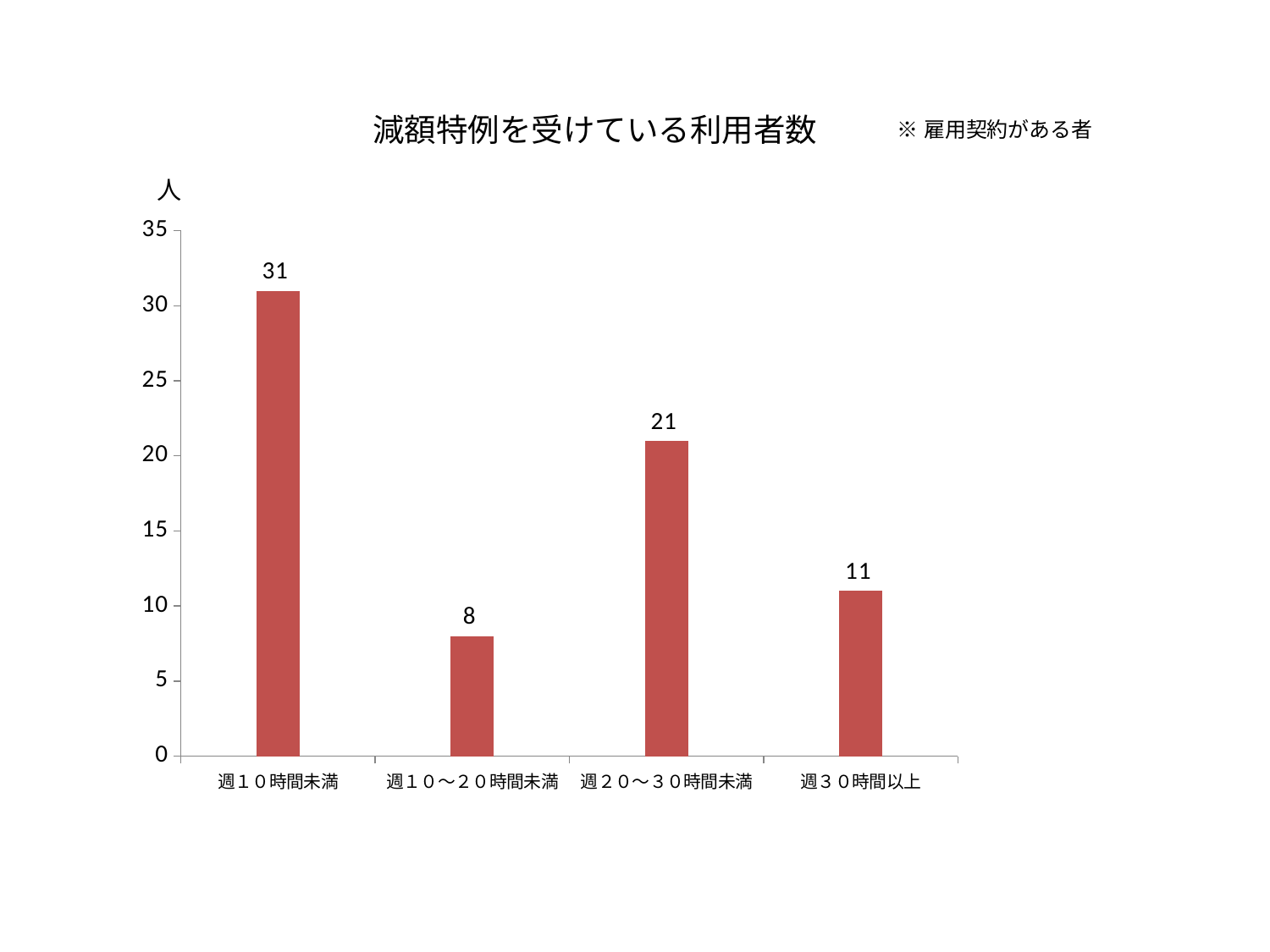

減額特例を受けている利用者数
※雇用契約がある者
人

### Chart

| Category |  |  |  |
|---|---|---|---|
| 週１０時間未満 | None | 31.0 | None |
| 週１０～２０時間未満 | None | 8.0 | None |
| 週２０～３０時間未満 | None | 21.0 | None |
| 週３０時間以上 | None | 11.0 | None |